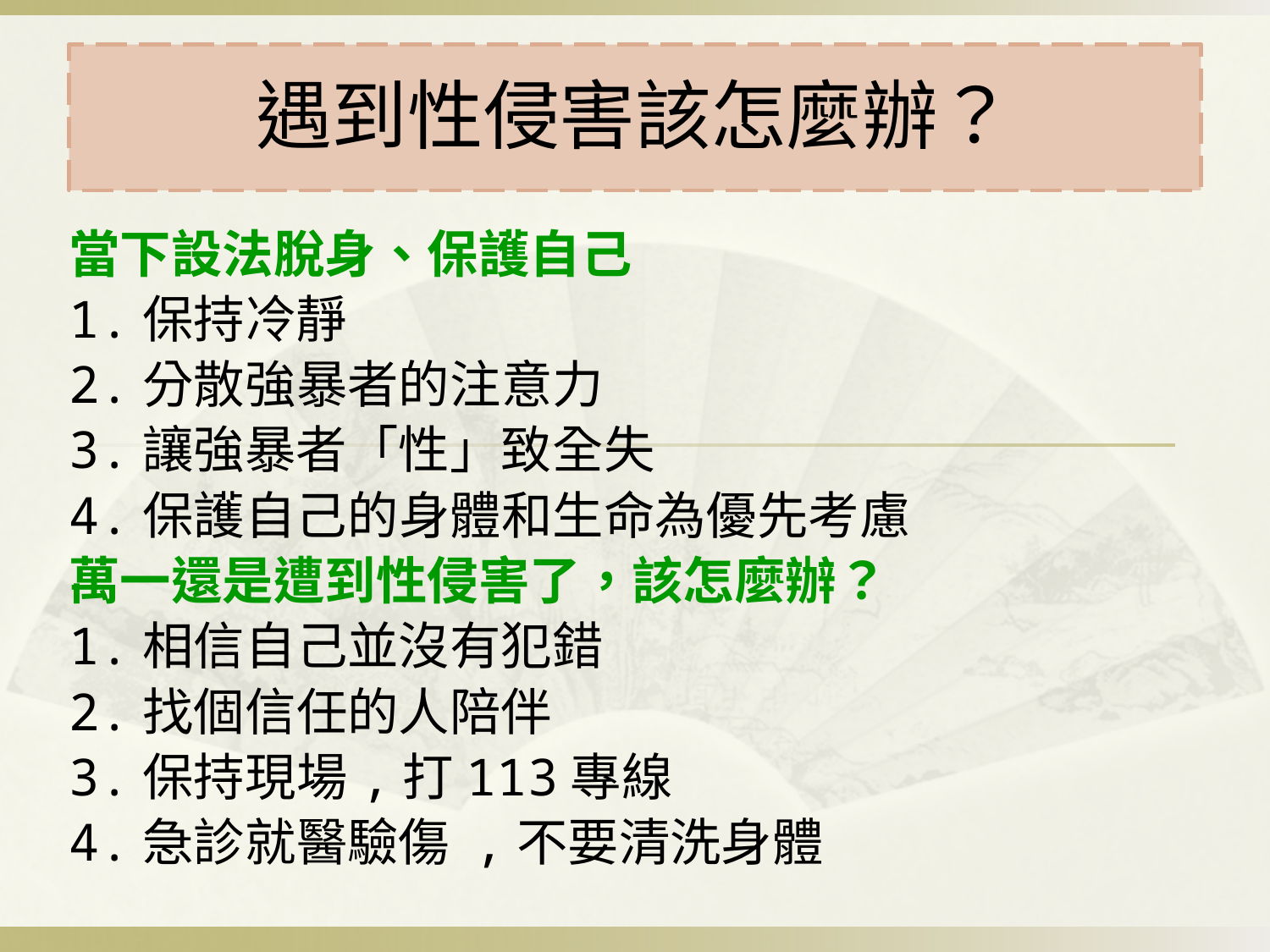

# 遇到性侵害該怎麼辦？
當下設法脫身、保護自己
1.保持冷靜
2.分散強暴者的注意力
3.讓強暴者「性」致全失
4.保護自己的身體和生命為優先考慮
萬一還是遭到性侵害了，該怎麼辦？
1.相信自己並沒有犯錯
2.找個信任的人陪伴
3.保持現場,打113專線
4.急診就醫驗傷 ,不要清洗身體